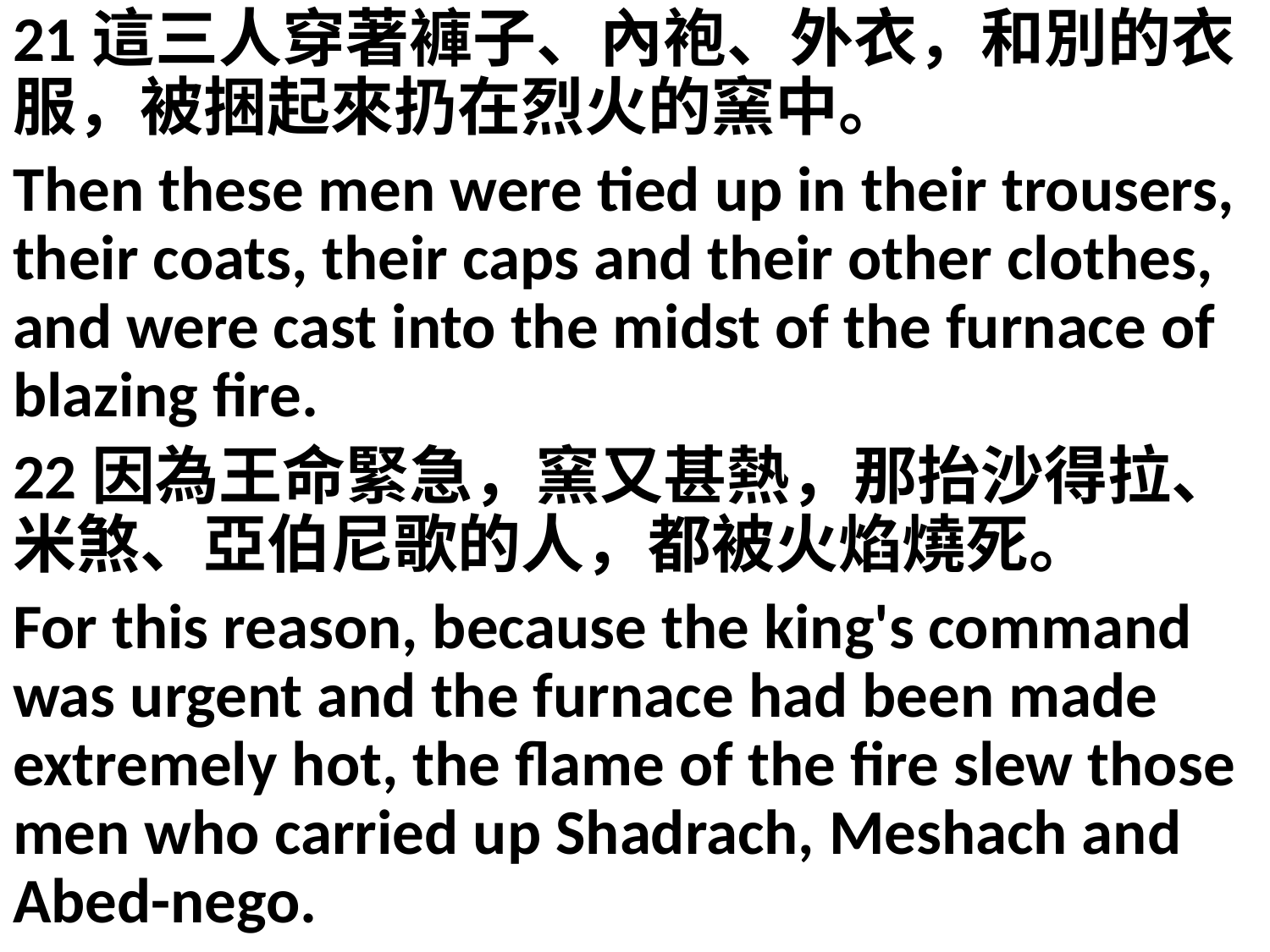

21這三人穿著褲子、內袍、外衣，和別的衣服，被捆起來扔在烈火的窯中。
Then these men were tied up in their trousers, their coats, their caps and their other clothes, and were cast into the midst of the furnace of blazing fire.
22因為王命緊急，窯又甚熱，那抬沙得拉、米煞、亞伯尼歌的人，都被火焰燒死。
For this reason, because the king's command was urgent and the furnace had been made extremely hot, the flame of the fire slew those men who carried up Shadrach, Meshach and Abed-nego.